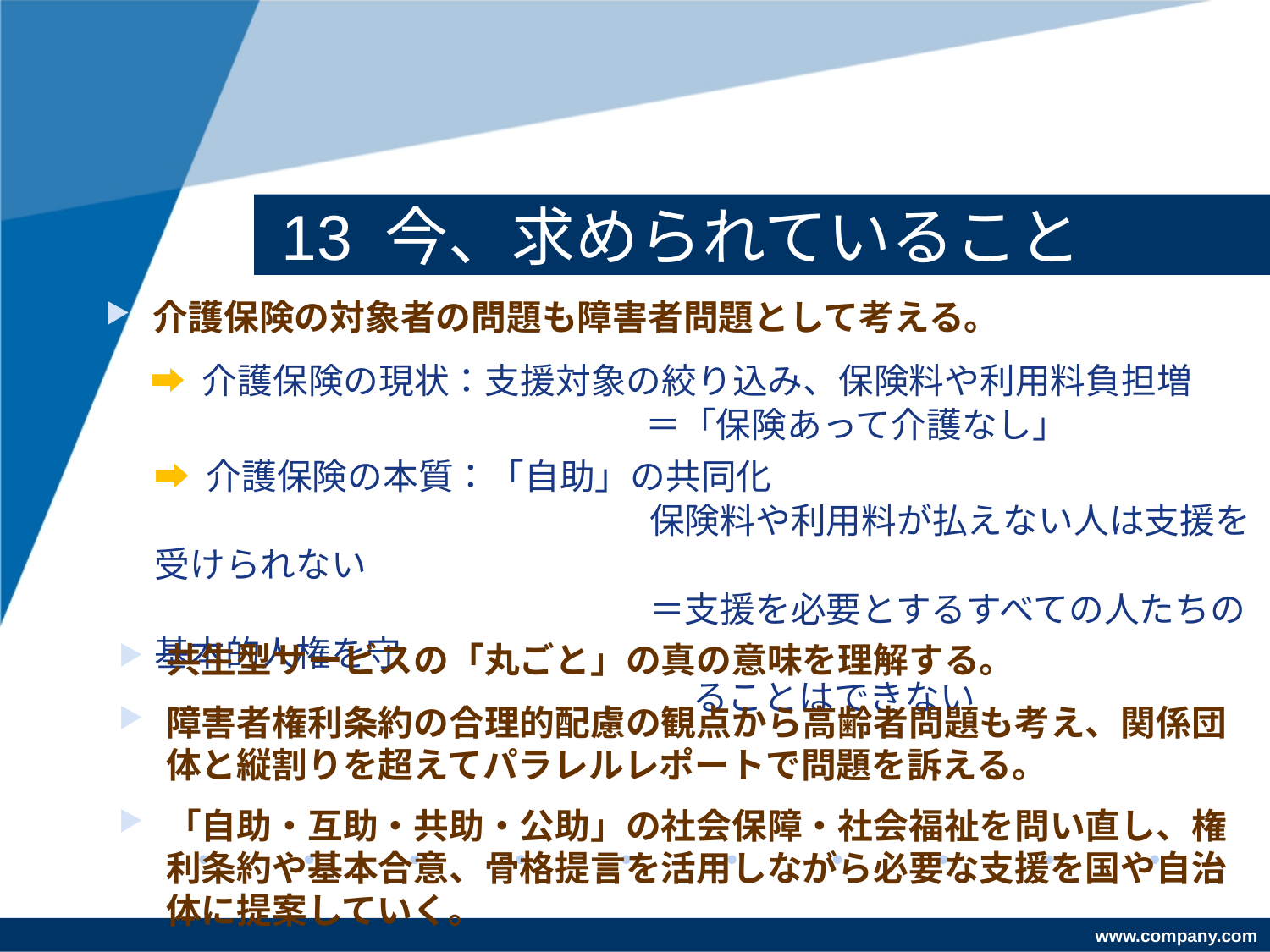

# 13 今、求められていること
介護保険の対象者の問題も障害者問題として考える。
➡ 介護保険の現状：支援対象の絞り込み、保険料や利用料負担増
　　　　　　　　　　　　　　＝「保険あって介護なし」

➡ 介護保険の本質：「自助」の共同化
　　　　　　　　　　　　　　保険料や利用料が払えない人は支援を受けられない
　　　　　　　　　　　　　　＝支援を必要とするすべての人たちの基本的人権を守
　　　　　　　　　　　　　　　 ることはできない

共生型サービスの「丸ごと」の真の意味を理解する。
障害者権利条約の合理的配慮の観点から高齢者問題も考え、関係団体と縦割りを超えてパラレルレポートで問題を訴える。

「自助・互助・共助・公助」の社会保障・社会福祉を問い直し、権利条約や基本合意、骨格提言を活用しながら必要な支援を国や自治体に提案していく。
➡社会的・経済的に弱い人たちが、「公平性」ということで高い水準に合わせなくてはならない
➡人権条約の基本理念とは真逆の考え方